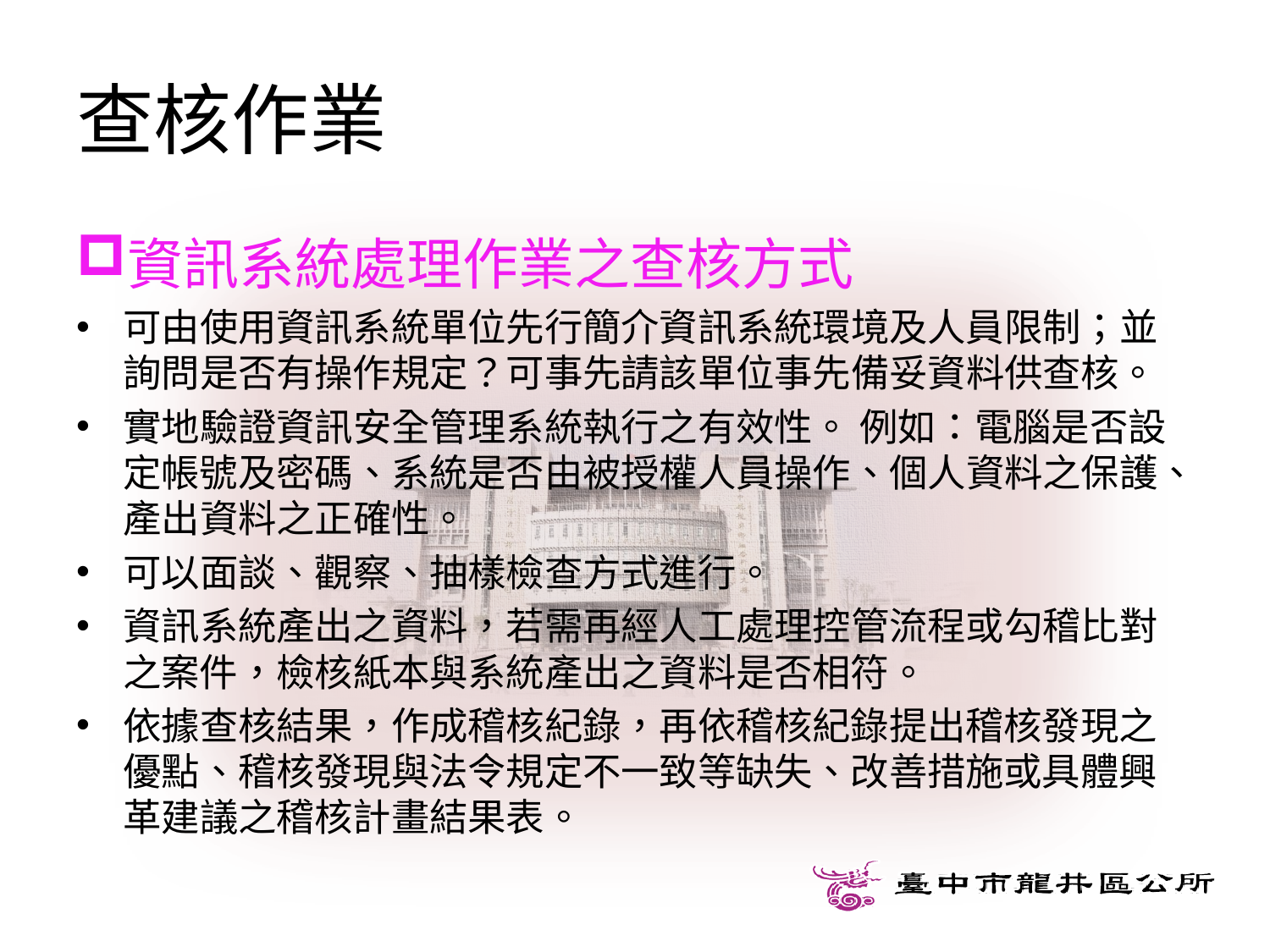

# 查核作業
資訊系統處理作業之查核方式
可由使用資訊系統單位先行簡介資訊系統環境及人員限制；並詢問是否有操作規定？可事先請該單位事先備妥資料供查核。
實地驗證資訊安全管理系統執行之有效性。 例如：電腦是否設定帳號及密碼、系統是否由被授權人員操作、個人資料之保護、產出資料之正確性。
可以面談、觀察、抽樣檢查方式進行。
資訊系統產出之資料，若需再經人工處理控管流程或勾稽比對之案件，檢核紙本與系統產出之資料是否相符。
依據查核結果，作成稽核紀錄，再依稽核紀錄提出稽核發現之優點、稽核發現與法令規定不一致等缺失、改善措施或具體興革建議之稽核計畫結果表。